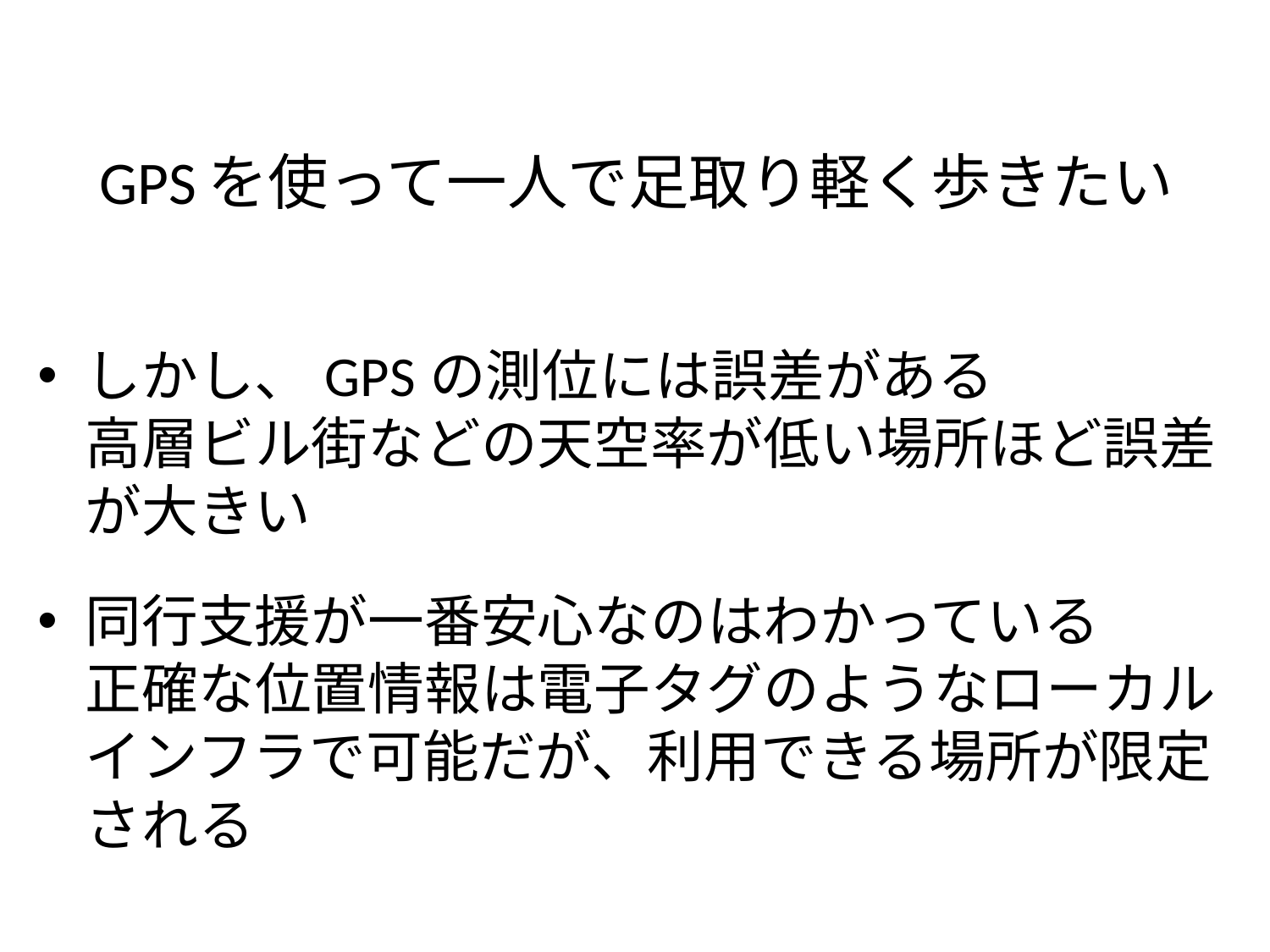

# GPSを使って一人で足取り軽く歩きたい
しかし、GPSの測位には誤差がある
高層ビル街などの天空率が低い場所ほど誤差が大きい
同行支援が一番安心なのはわかっている
正確な位置情報は電子タグのようなローカルインフラで可能だが、利用できる場所が限定される